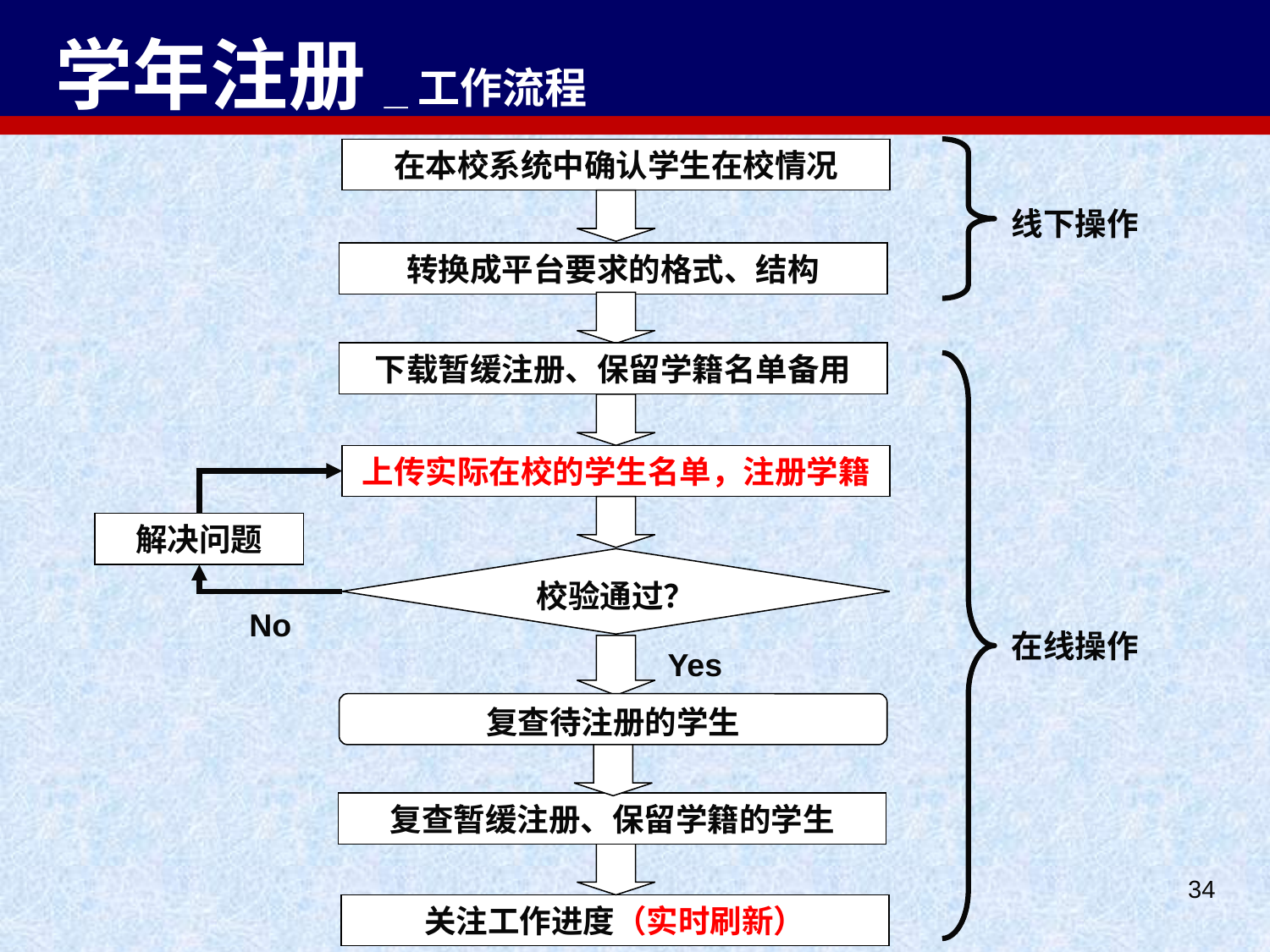

# 学年注册_工作流程
在本校系统中确认学生在校情况

线下操作
转换成平台要求的格式、结构

下载暂缓注册、保留学籍名单备用

上传实际在校的学生名单，注册学籍

解决问题
校验通过？
No
在线操作

Yes
复查待注册的学生

复查暂缓注册、保留学籍的学生

34
关注工作进度（实时刷新）